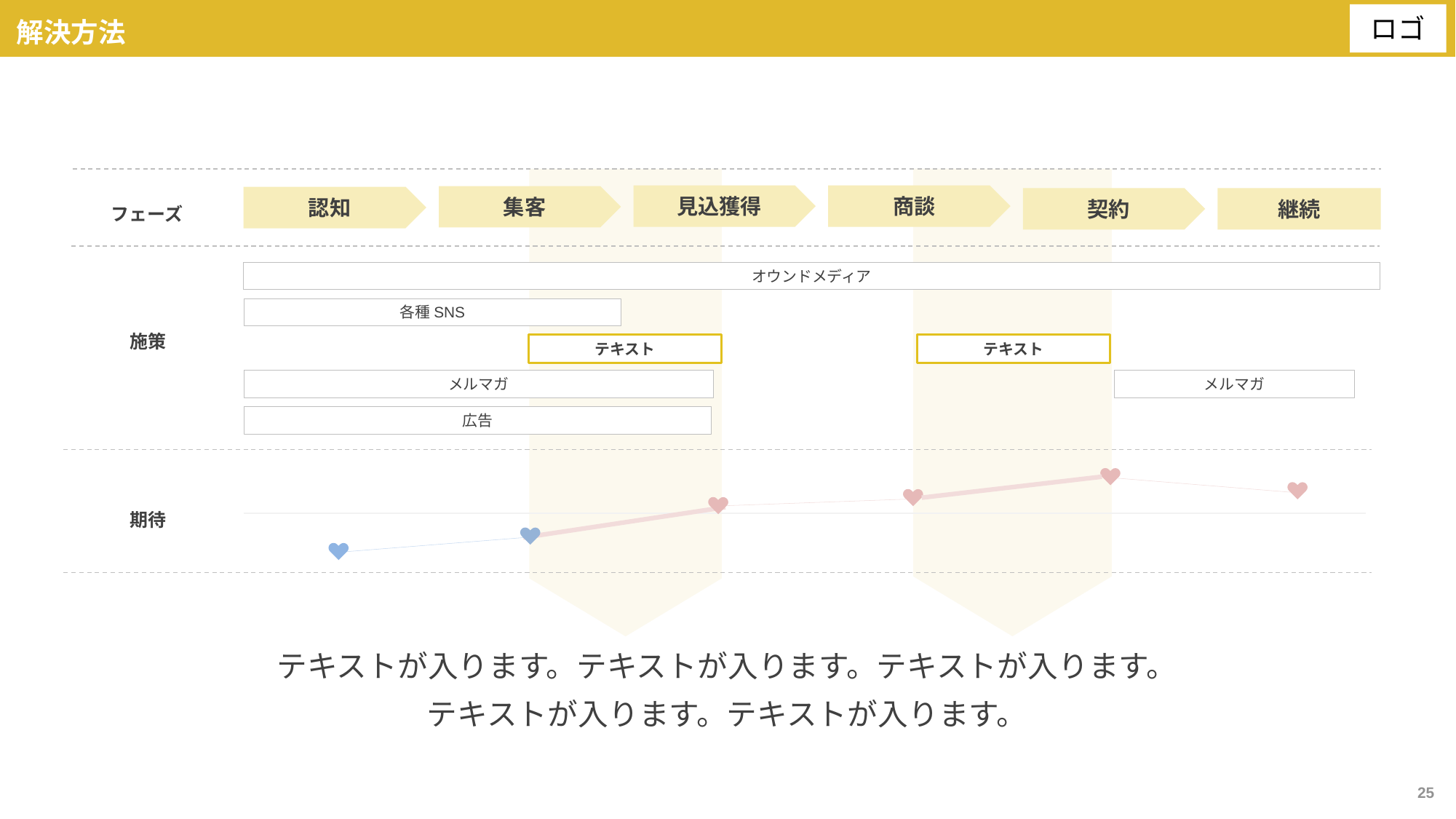

解決方法
見込獲得
商談
集客
認知
契約
継続
フェーズ
オウンドメディア
各種SNS

施策
テキスト
テキスト
メルマガ
メルマガ
広告

期待
テキストが入ります。テキストが入ります。テキストが入ります。
テキストが入ります。テキストが入ります。
25